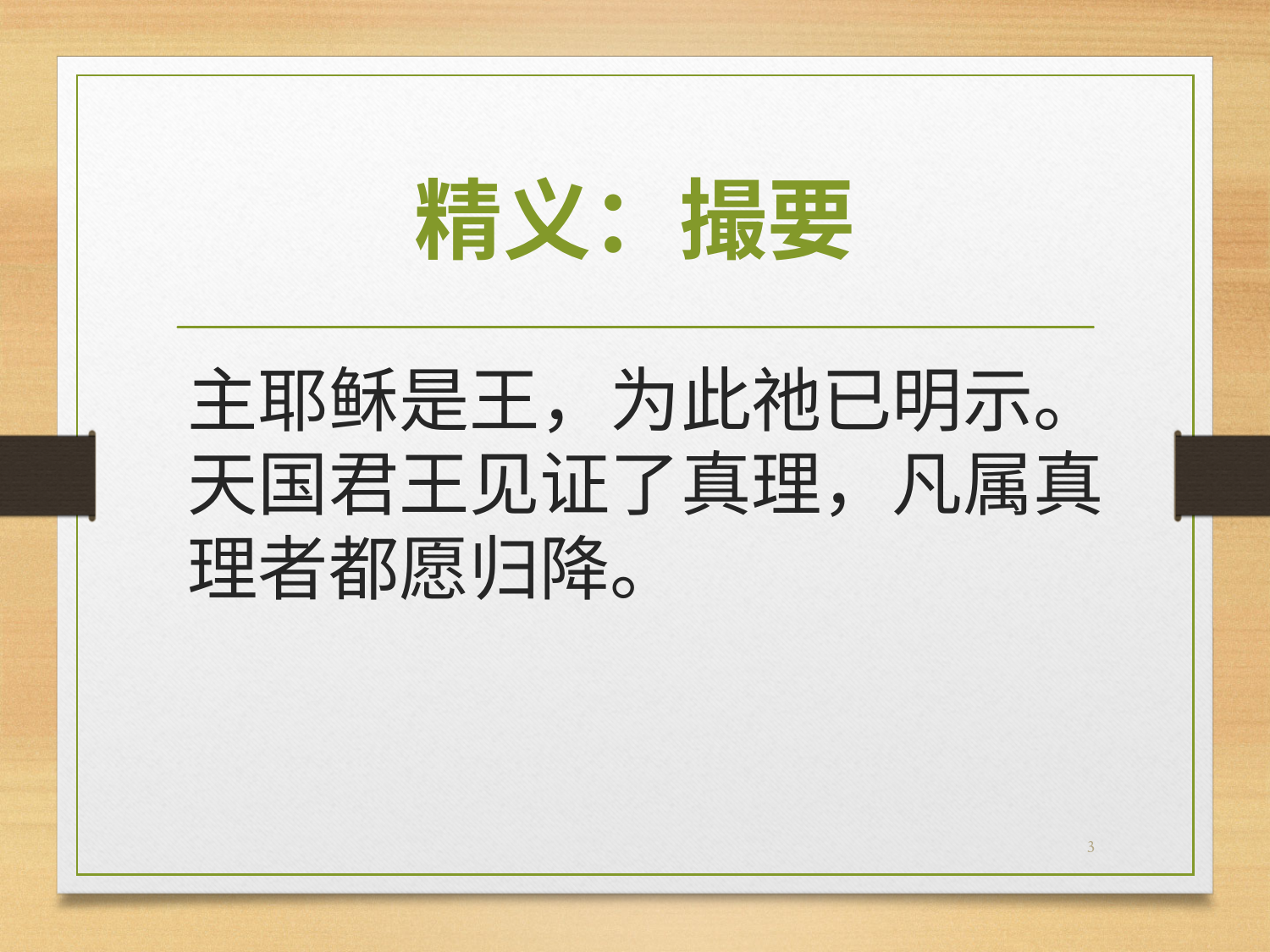

# 精义：撮要
主耶稣是王，为此祂已明示。天国君王见证了真理，凡属真理者都愿归降。

3